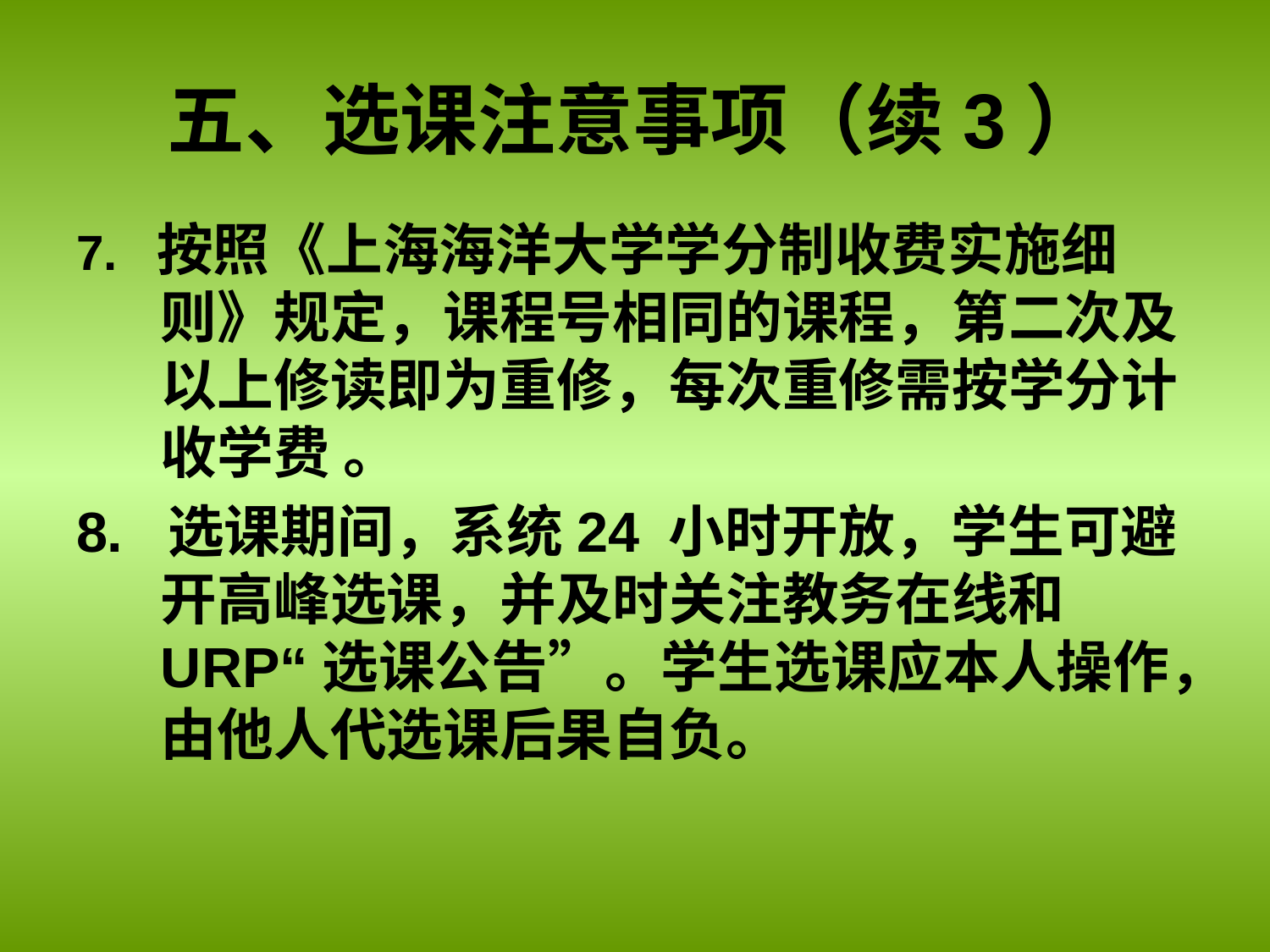

# 五、选课注意事项（续3）
7.  按照《上海海洋大学学分制收费实施细则》规定，课程号相同的课程，第二次及以上修读即为重修，每次重修需按学分计收学费 。
8.  选课期间，系统24 小时开放，学生可避开高峰选课，并及时关注教务在线和URP“选课公告”。学生选课应本人操作，由他人代选课后果自负。